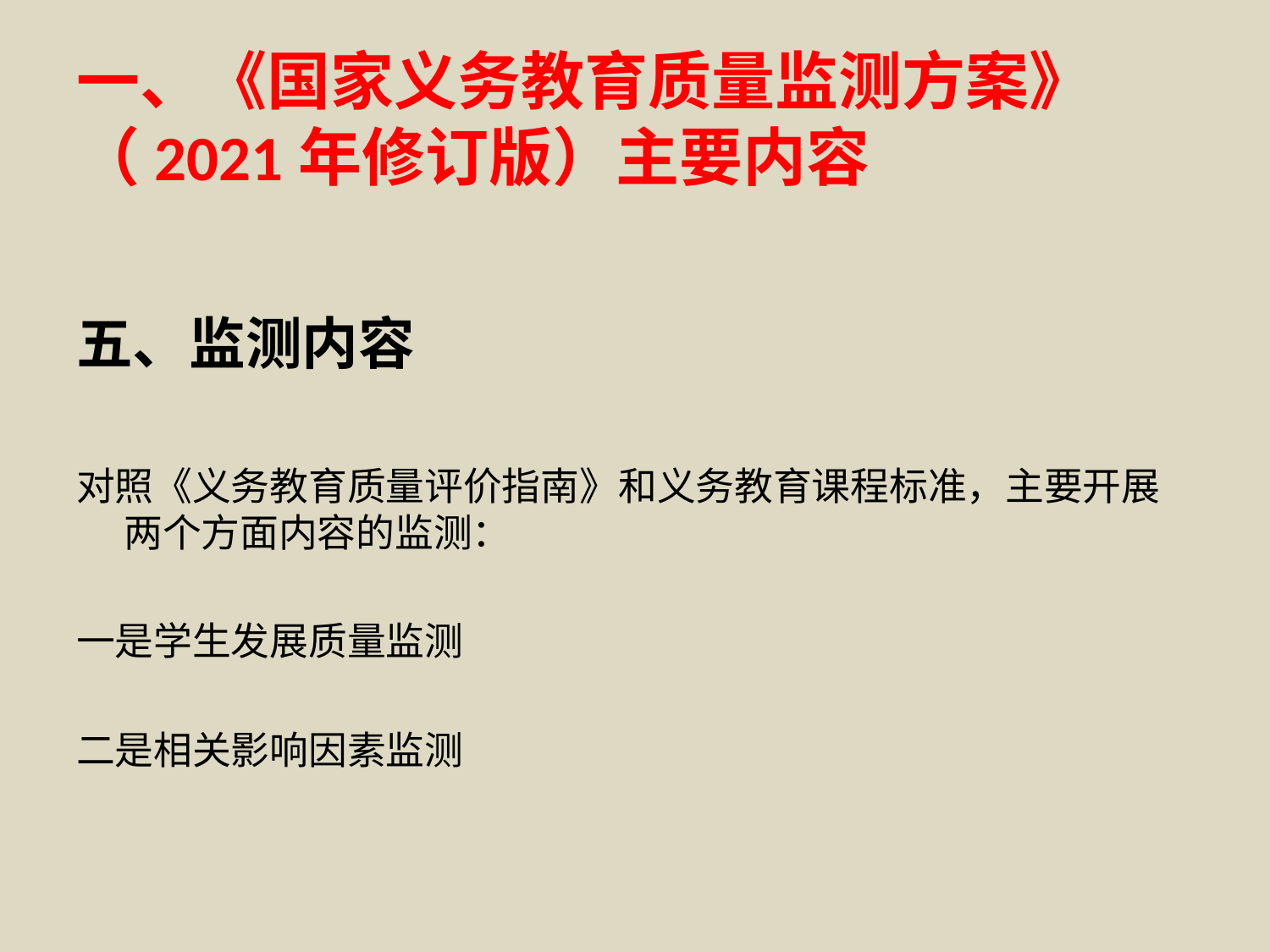

# 一、《国家义务教育质量监测方案》（2021年修订版）主要内容

五、监测内容

对照《义务教育质量评价指南》和义务教育课程标准，主要开展两个方面内容的监测：

一是学生发展质量监测

二是相关影响因素监测